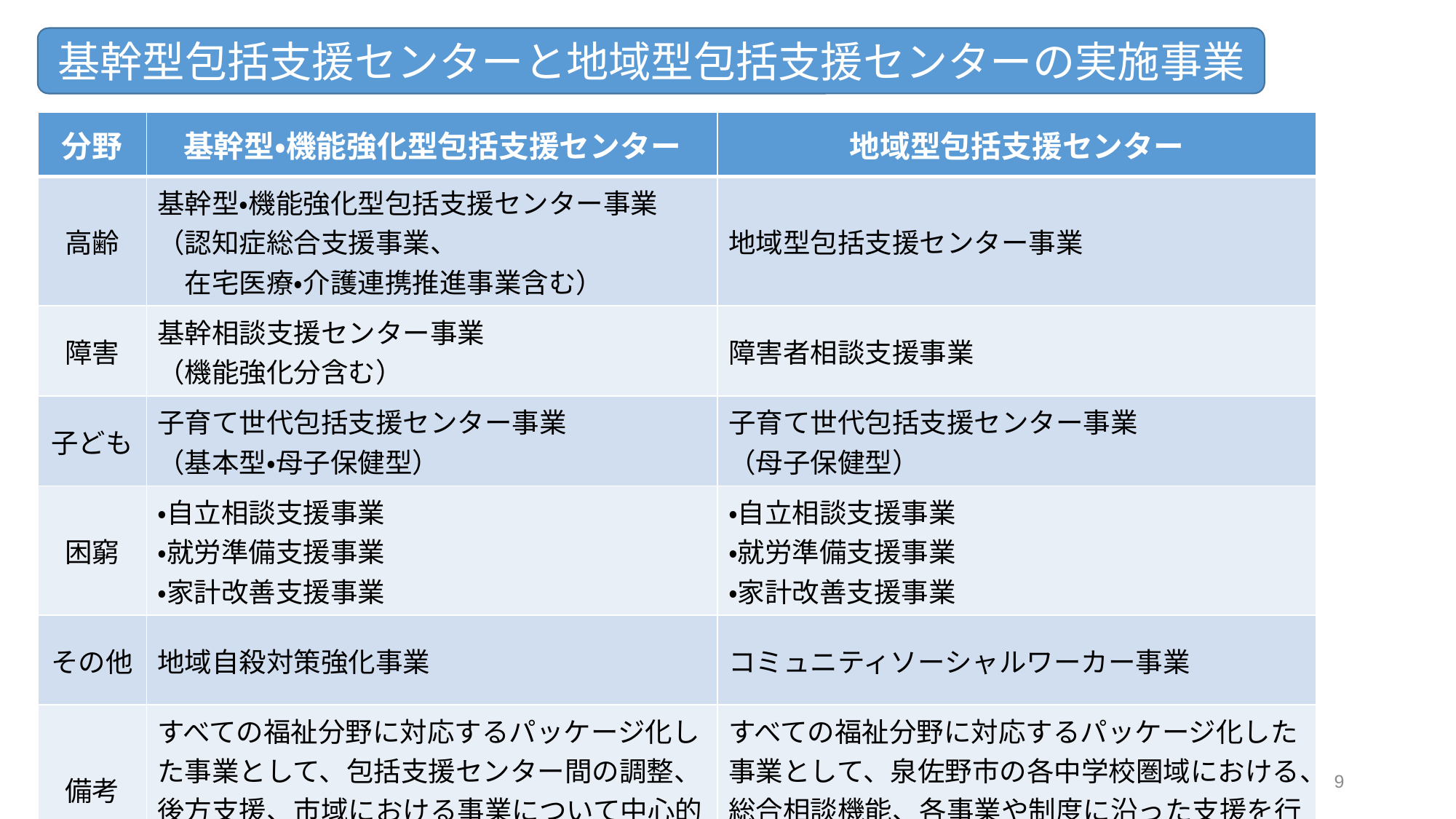

基幹型包括支援センターと地域型包括支援センターの実施事業
| 分野 | 基幹型・機能強化型包括支援センター | 地域型包括支援センター |
| --- | --- | --- |
| 高齢 | 基幹型・機能強化型包括支援センター事業 （認知症総合支援事業、 　在宅医療・介護連携推進事業含む） | 地域型包括支援センター事業 |
| 障害 | 基幹相談支援センター事業 （機能強化分含む） | 障害者相談支援事業 |
| 子ども | 子育て世代包括支援センター事業 （基本型・母子保健型） | 子育て世代包括支援センター事業 （母子保健型） |
| 困窮 | ・自立相談支援事業 ・就労準備支援事業 ・家計改善支援事業 | ・自立相談支援事業 ・就労準備支援事業 ・家計改善支援事業 |
| その他 | 地域自殺対策強化事業 | コミュニティソーシャルワーカー事業 |
| 備考 | すべての福祉分野に対応するパッケージ化した事業として、包括支援センター間の調整、後方支援、市域における事業について中心的役割を担う。 | すべての福祉分野に対応するパッケージ化した事業として、泉佐野市の各中学校圏域における、総合相談機能、各事業や制度に沿った支援を行う。 |
9